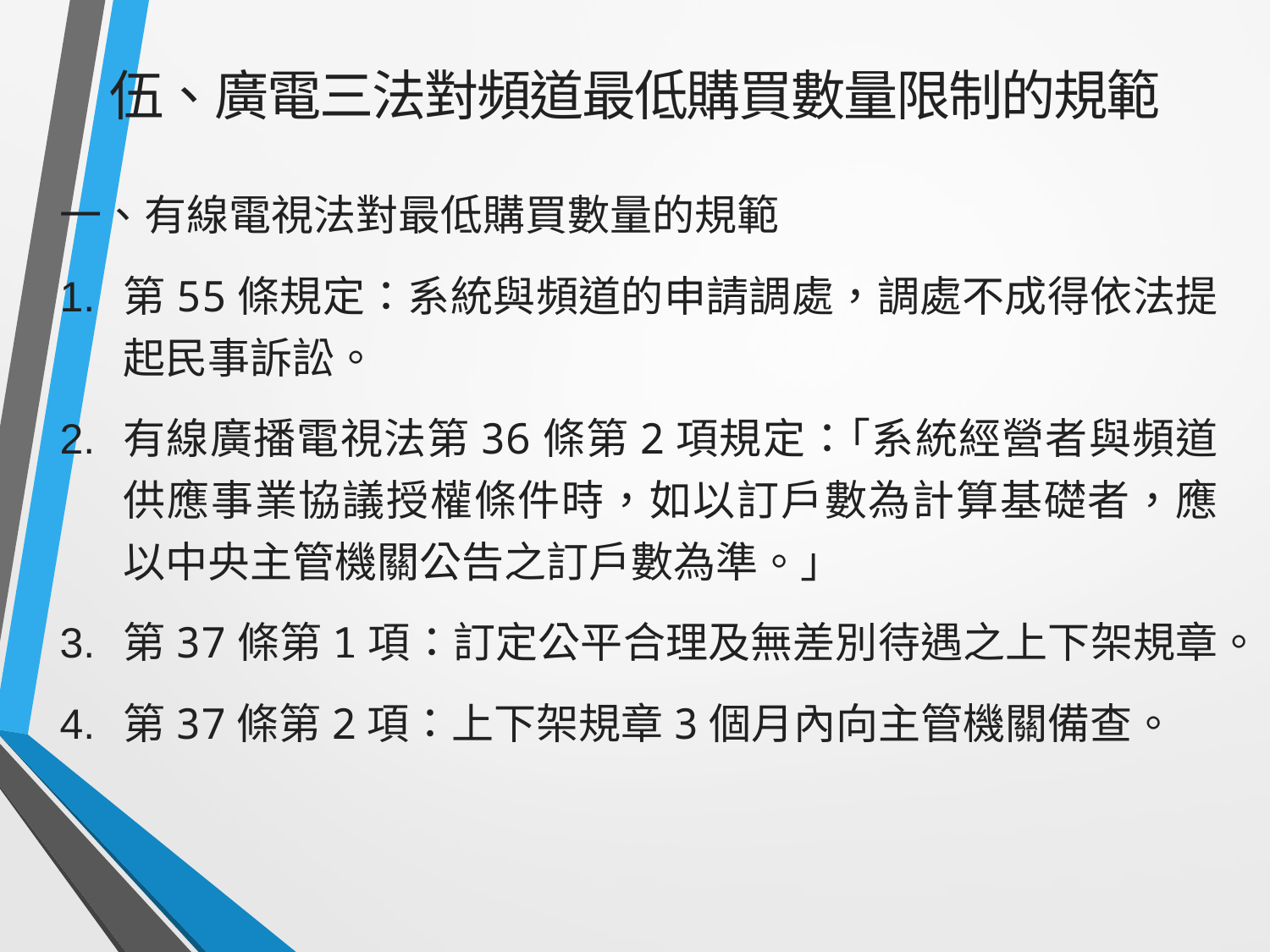

# 伍、廣電三法對頻道最低購買數量限制的規範
一、有線電視法對最低購買數量的規範
第55條規定：系統與頻道的申請調處，調處不成得依法提起民事訴訟。
有線廣播電視法第36條第2項規定：｢系統經營者與頻道供應事業協議授權條件時，如以訂戶數為計算基礎者，應以中央主管機關公告之訂戶數為準。」
第37條第1項：訂定公平合理及無差別待遇之上下架規章。
第37條第2項：上下架規章3個月內向主管機關備查。